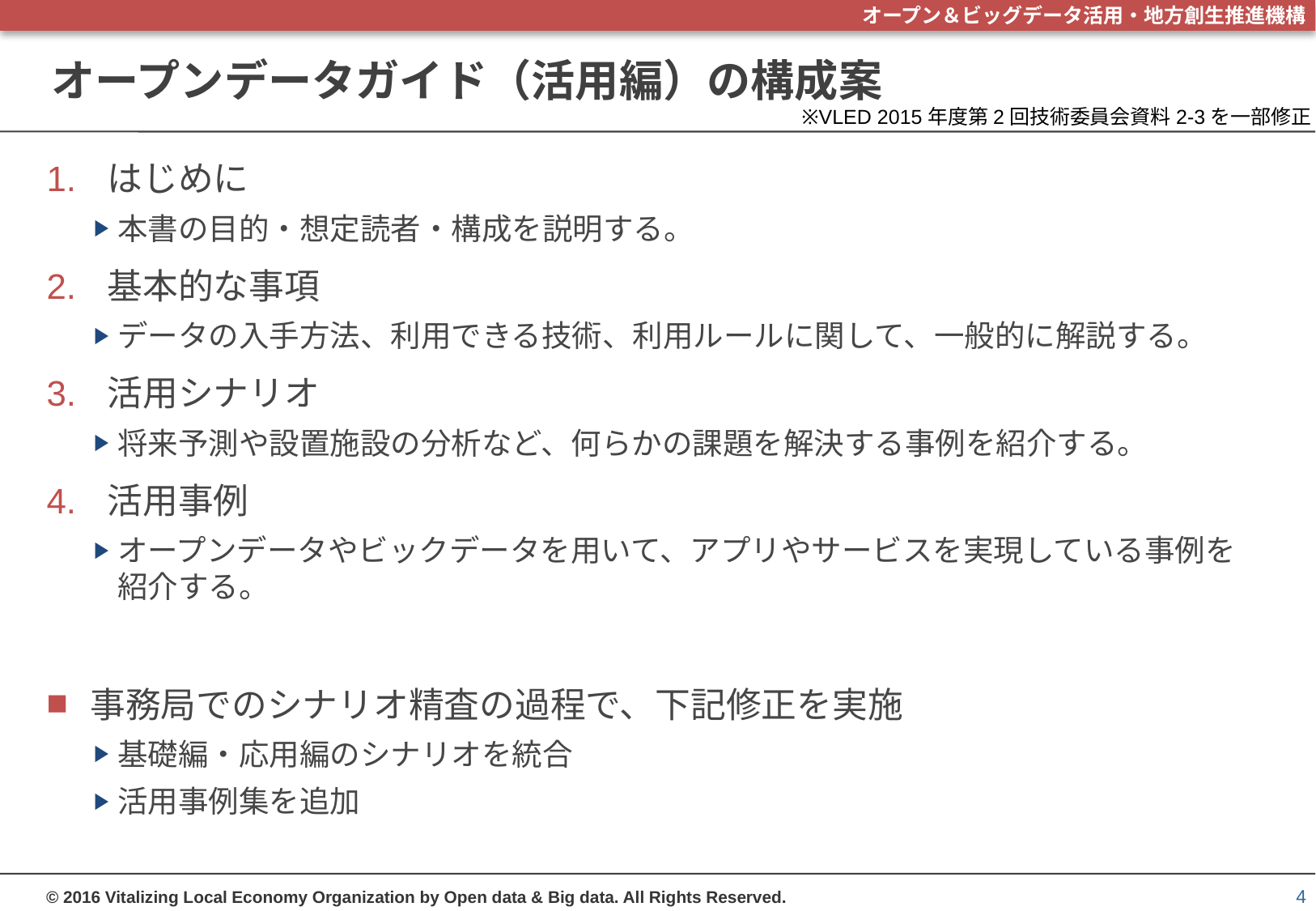

# オープンデータガイド（活用編）の構成案
※VLED 2015年度第2回技術委員会資料2-3を一部修正
はじめに
本書の目的・想定読者・構成を説明する。
基本的な事項
データの入手方法、利用できる技術、利用ルールに関して、一般的に解説する。
活用シナリオ
将来予測や設置施設の分析など、何らかの課題を解決する事例を紹介する。
活用事例
オープンデータやビックデータを用いて、アプリやサービスを実現している事例を紹介する。

事務局でのシナリオ精査の過程で、下記修正を実施
基礎編・応用編のシナリオを統合
活用事例集を追加
4